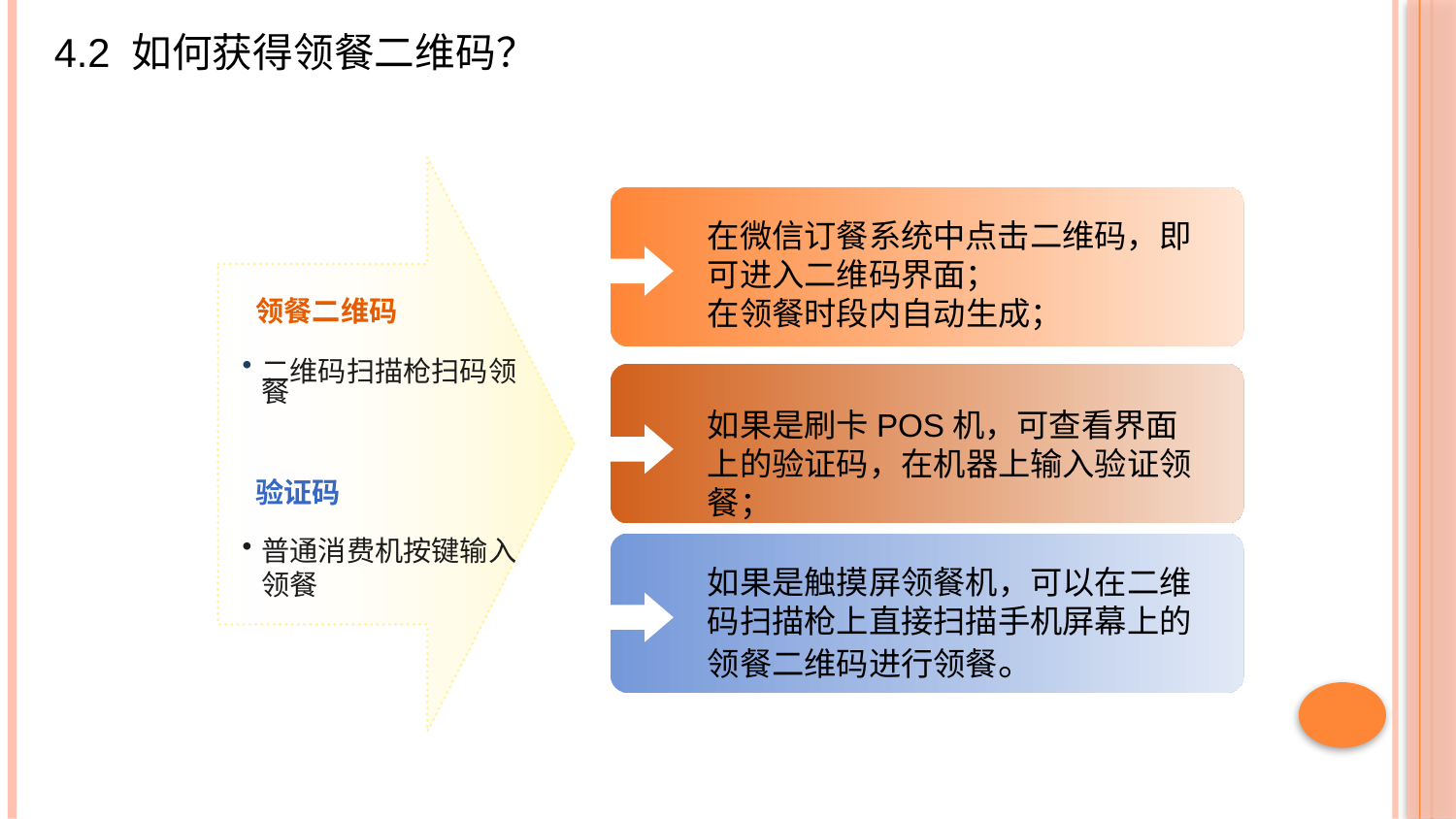

4.2 如何获得领餐二维码？

在微信订餐系统中点击二维码，即可进入二维码界面；
在领餐时段内自动生成；
 领餐二维码

二维码扫描枪扫码领餐

 验证码

普通消费机按键输入领餐

如果是刷卡POS机，可查看界面上的验证码，在机器上输入验证领餐；

如果是触摸屏领餐机，可以在二维码扫描枪上直接扫描手机屏幕上的领餐二维码进行领餐。